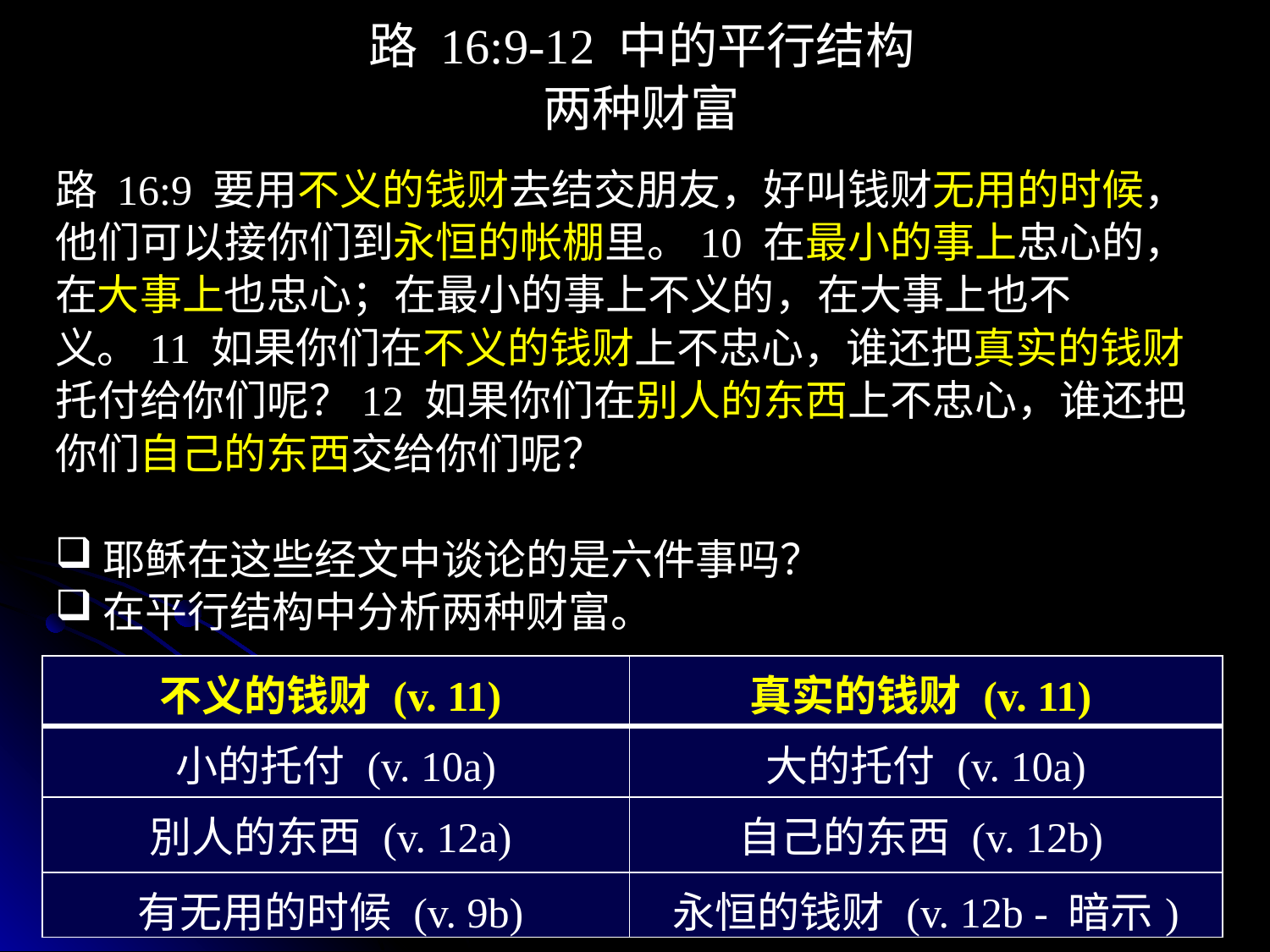

路 16:9-12 中的平行结构
两种财富
路 16:9 要用不义的钱财去结交朋友，好叫钱财无用的时候，他们可以接你们到永恒的帐棚里。10 在最小的事上忠心的，在大事上也忠心；在最小的事上不义的，在大事上也不义。11 如果你们在不义的钱财上不忠心，谁还把真实的钱财托付给你们呢？12 如果你们在别人的东西上不忠心，谁还把你们自己的东西交给你们呢？

耶稣在这些经文中谈论的是六件事吗？
在平行结构中分析两种财富。
| 不义的钱财 (v. 11) | 真实的钱财 (v. 11) |
| --- | --- |
| 小的托付 (v. 10a) | 大的托付 (v. 10a) |
| 別人的东西 (v. 12a) | 自己的东西 (v. 12b) |
| 有无用的时候 (v. 9b) | 永恒的钱财 (v. 12b - 暗示) |